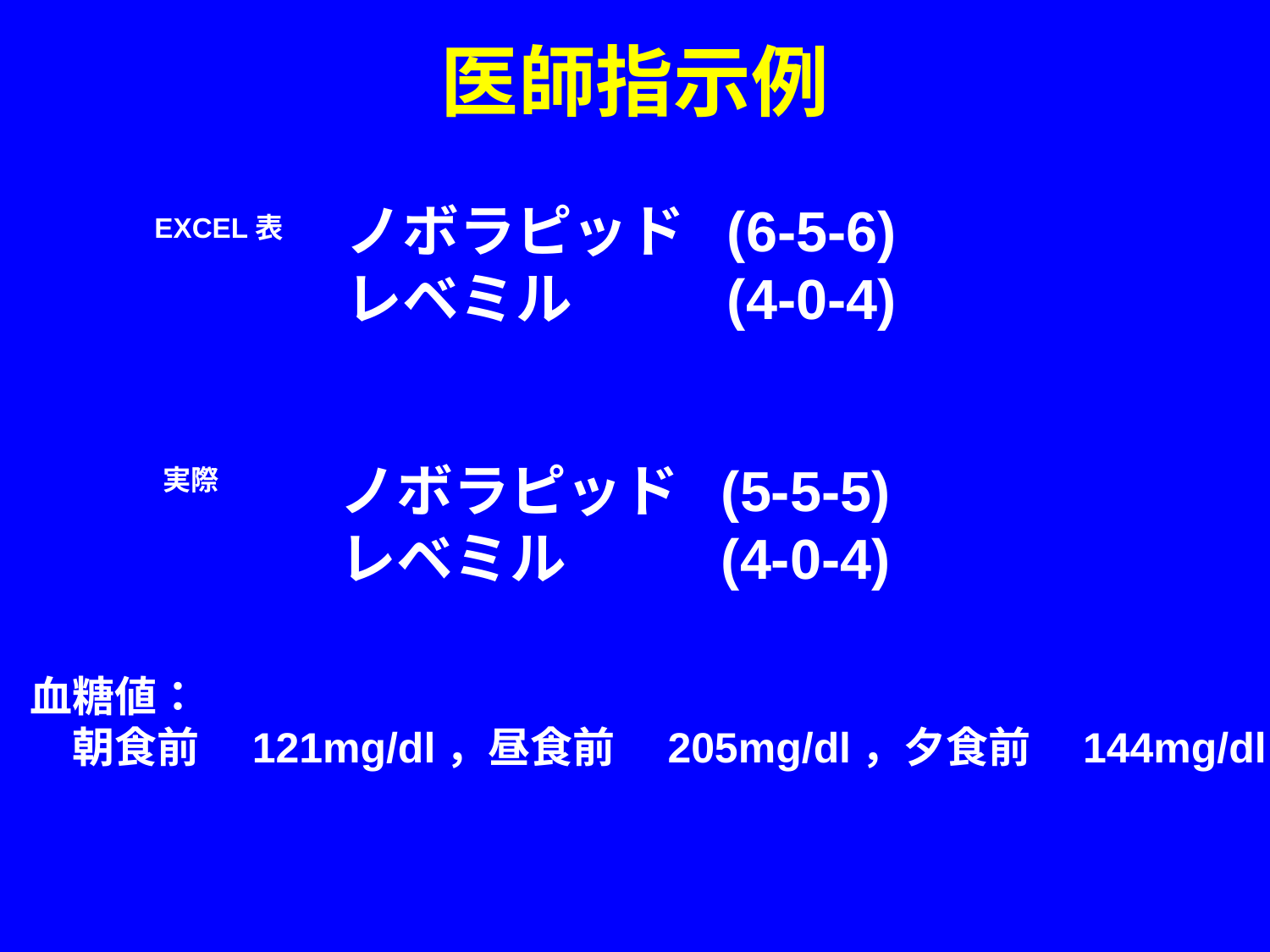

# 医師指示例
ノボラピッド	(6-5-6)
レベミル		(4-0-4)
EXCEL表
ノボラピッド	(5-5-5)
レベミル		(4-0-4)
実際
血糖値：
　朝食前　121mg/dl，昼食前　205mg/dl，夕食前　144mg/dl